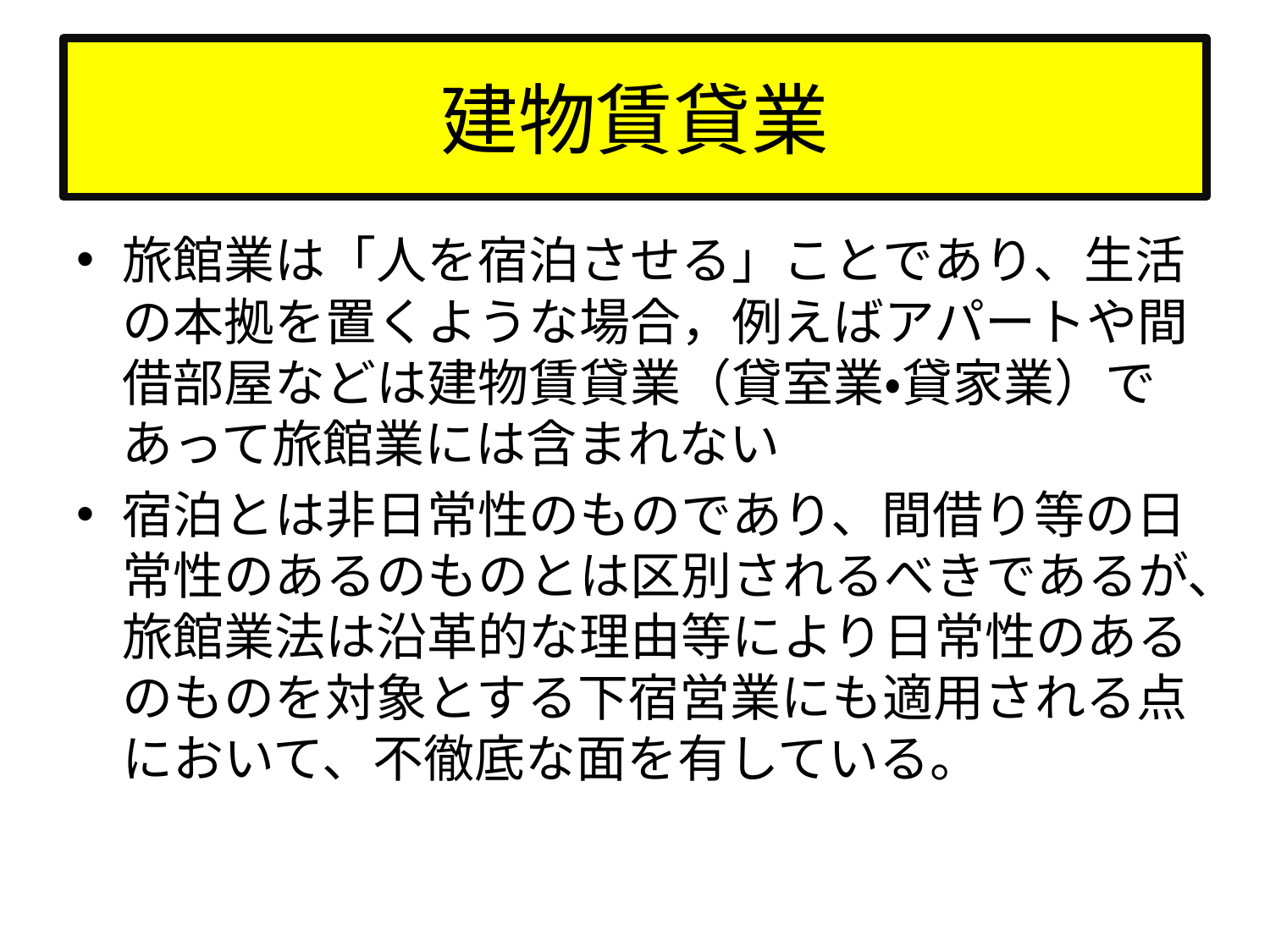

# 建物賃貸業
旅館業は「人を宿泊させる」ことであり、生活の本拠を置くような場合，例えばアパートや間借部屋などは建物賃貸業（貸室業・貸家業）であって旅館業には含まれない
宿泊とは非日常性のものであり、間借り等の日常性のあるのものとは区別されるべきであるが、旅館業法は沿革的な理由等により日常性のあるのものを対象とする下宿営業にも適用される点において、不徹底な面を有している。